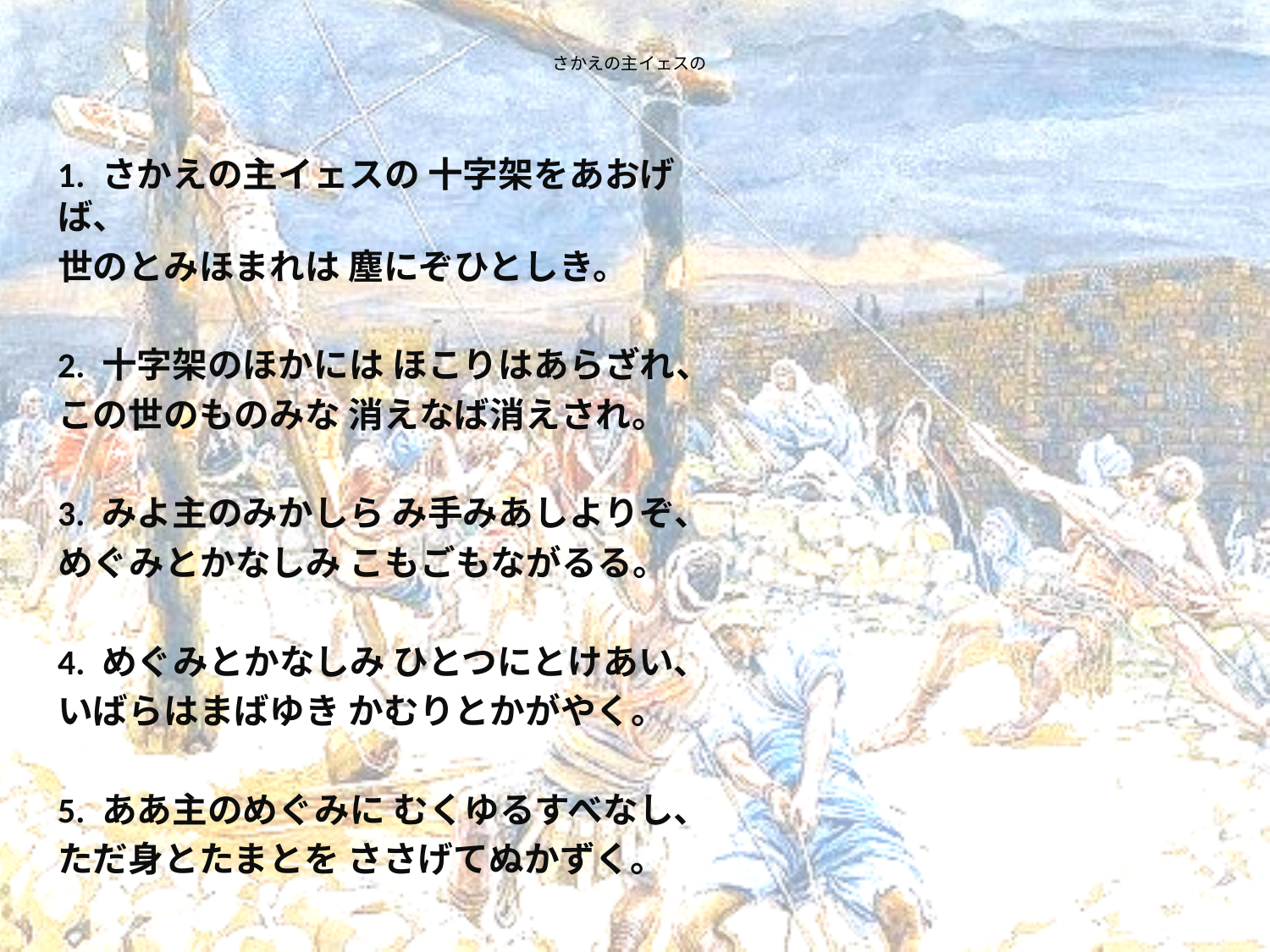

# さかえの主イェスの
1. さかえの主イェスの 十字架をあおげば、
世のとみほまれは 塵にぞひとしき。

2. 十字架のほかには ほこりはあらざれ、
この世のものみな 消えなば消えされ。

3. みよ主のみかしら み手みあしよりぞ、
めぐみとかなしみ こもごもながるる。

4. めぐみとかなしみ ひとつにとけあい、
いばらはまばゆき かむりとかがやく。

5. ああ主のめぐみに むくゆるすべなし、
ただ身とたまとを ささげてぬかずく。